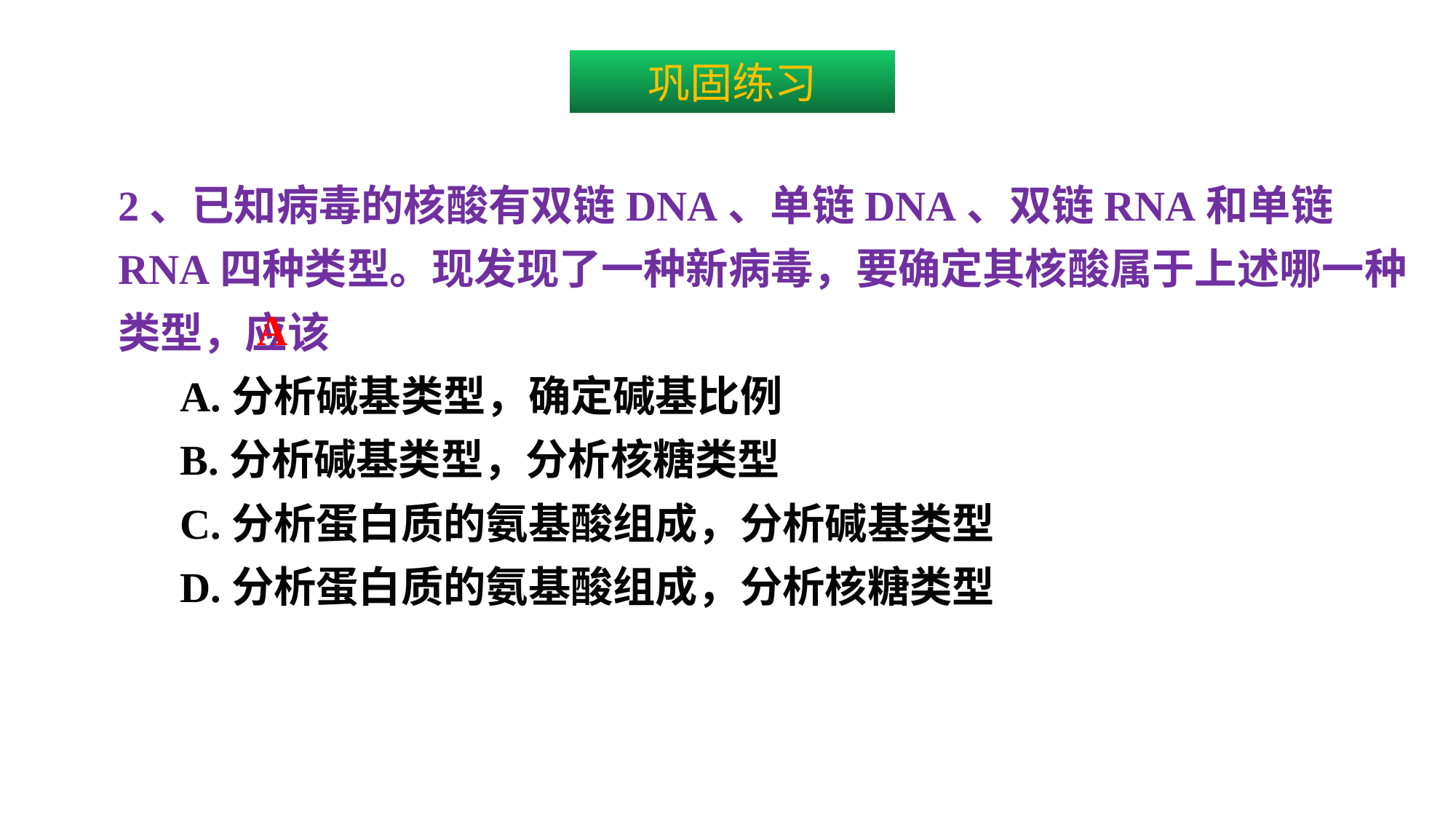

巩固练习
2、已知病毒的核酸有双链DNA、单链DNA、双链RNA和单链RNA四种类型。现发现了一种新病毒，要确定其核酸属于上述哪一种类型，应该
　 A.分析碱基类型，确定碱基比例
　 B.分析碱基类型，分析核糖类型
　 C.分析蛋白质的氨基酸组成，分析碱基类型
　 D.分析蛋白质的氨基酸组成，分析核糖类型
A